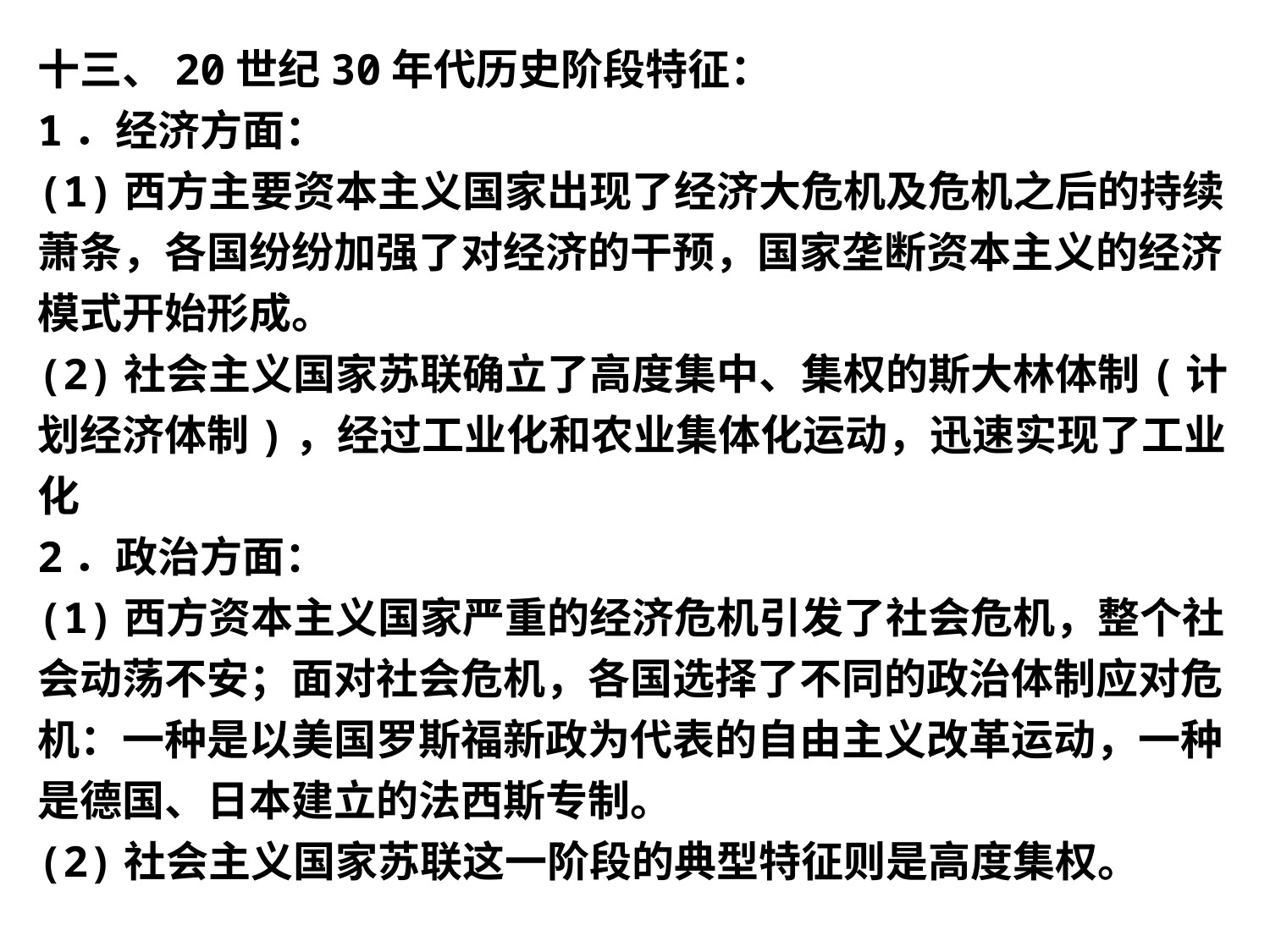

十三、20世纪30年代历史阶段特征：
1．经济方面：
(1)西方主要资本主义国家出现了经济大危机及危机之后的持续萧条，各国纷纷加强了对经济的干预，国家垄断资本主义的经济模式开始形成。
(2)社会主义国家苏联确立了高度集中、集权的斯大林体制(计划经济体制)，经过工业化和农业集体化运动，迅速实现了工业化
2．政治方面：
(1)西方资本主义国家严重的经济危机引发了社会危机，整个社会动荡不安；面对社会危机，各国选择了不同的政治体制应对危机：一种是以美国罗斯福新政为代表的自由主义改革运动，一种是德国、日本建立的法西斯专制。
(2)社会主义国家苏联这一阶段的典型特征则是高度集权。